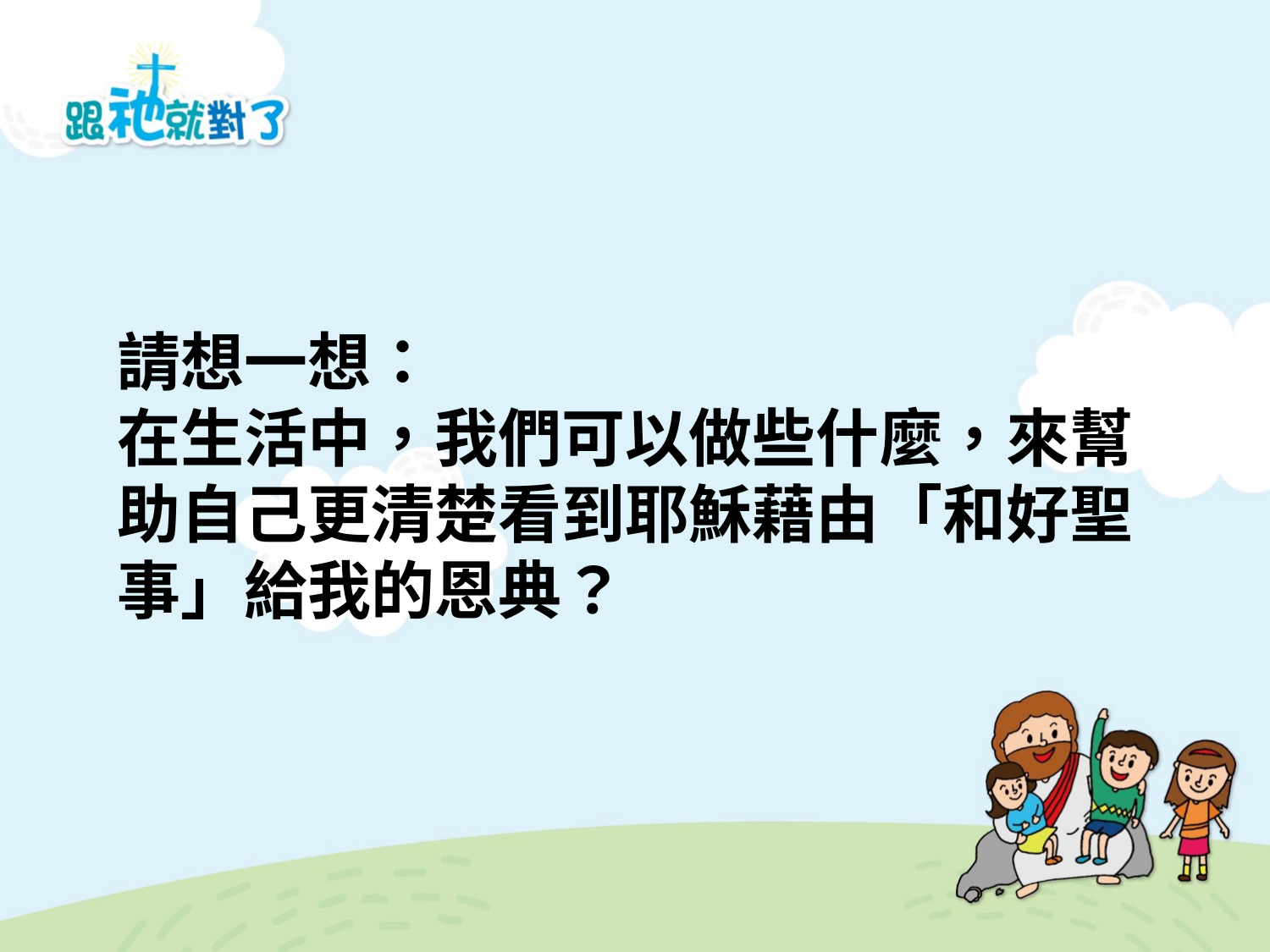

請想一想：
在生活中，我們可以做些什麼，來幫助自己更清楚看到耶穌藉由「和好聖事」給我的恩典？